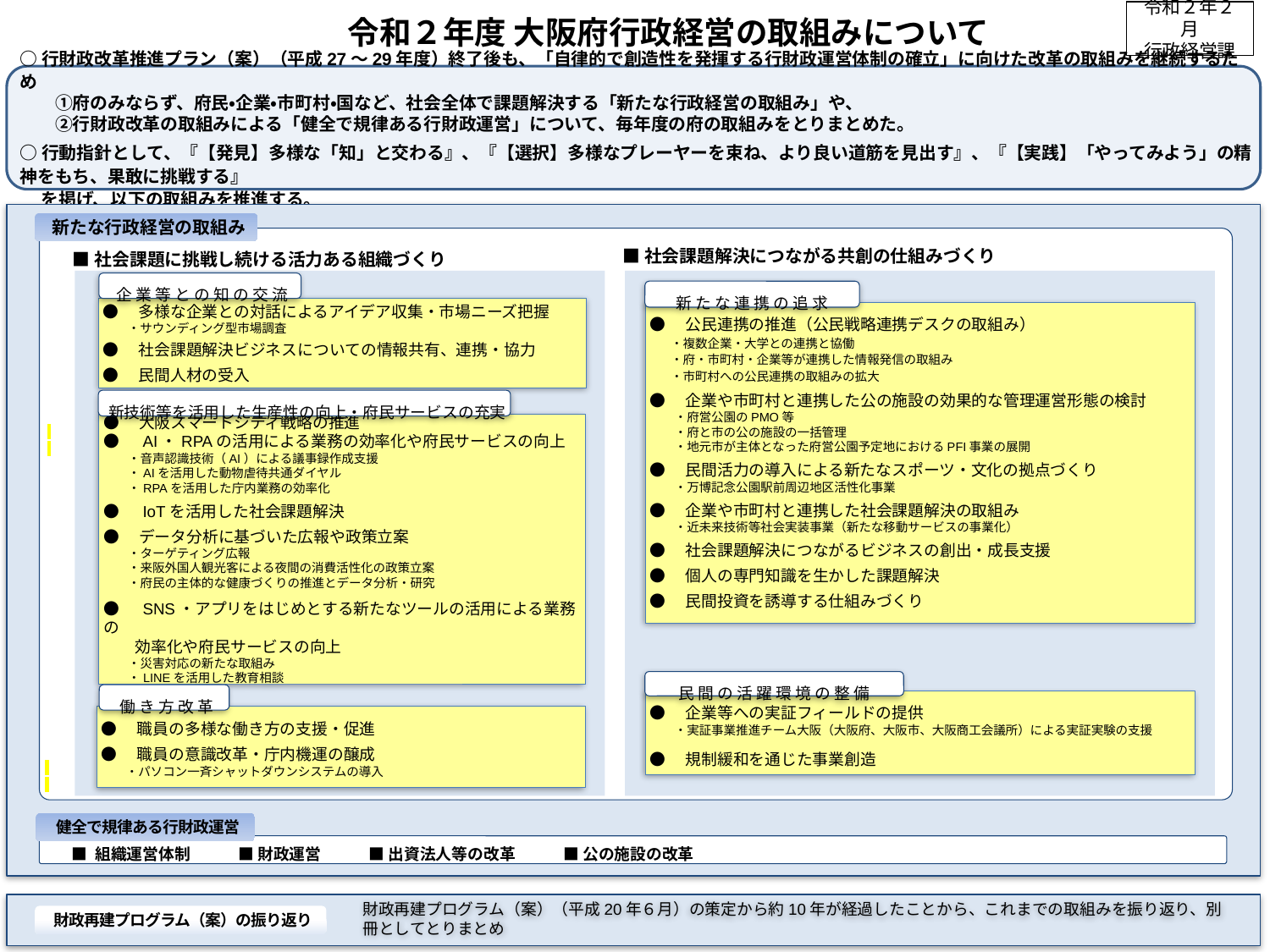

令和２年２月
行政経営課
令和２年度 大阪府行政経営の取組みについて

○行財政改革推進プラン（案）（平成27～29年度）終了後も、「自律的で創造性を発揮する行財政運営体制の確立」に向けた改革の取組みを継続するため
　　①府のみならず、府民・企業・市町村・国など、社会全体で課題解決する「新たな行政経営の取組み」や、
　　②行財政改革の取組みによる「健全で規律ある行財政運営」について、毎年度の府の取組みをとりまとめた。

○行動指針として、『【発見】多様な「知」と交わる』、『【選択】多様なプレーヤーを束ね、より良い道筋を見出す』、『【実践】「やってみよう」の精神をもち、果敢に挑戦する』
　 を掲げ、以下の取組みを推進する。

新たな行政経営の取組み

■社会課題に挑戦し続ける活力ある組織づくり
■社会課題解決につながる共創の仕組みづくり

新 た な 連 携 の 追 求
●　公民連携の推進（公民戦略連携デスクの取組み）
　  ・複数企業・大学との連携と協働
　  ・府・市町村・企業等が連携した情報発信の取組み
　  ・市町村への公民連携の取組みの拡大

●　企業や市町村と連携した公の施設の効果的な管理運営形態の検討
　　・府営公園のPMO等
　　・府と市の公の施設の一括管理
　　・地元市が主体となった府営公園予定地におけるPFI事業の展開

●　民間活力の導入による新たなスポーツ・文化の拠点づくり
　　・万博記念公園駅前周辺地区活性化事業

●　企業や市町村と連携した社会課題解決の取組み
　　・近未来技術等社会実装事業（新たな移動サービスの事業化）

●　社会課題解決につながるビジネスの創出・成長支援

●　個人の専門知識を生かした課題解決

●　民間投資を誘導する仕組みづくり
民 間 の 活 躍 環 境 の 整 備

●　企業等への実証フィールドの提供
　　・実証事業推進チーム大阪（大阪府、大阪市、大阪商工会議所）による実証実験の支援

●　規制緩和を通じた事業創造
企 業 等 と の 知 の 交 流
●　多様な企業との対話によるアイデア収集・市場ニーズ把握
　　・サウンディング型市場調査

●　社会課題解決ビジネスについての情報共有、連携・協力

●　民間人材の受入
新技術等を活用した生産性の向上・府民サービスの充実
●　大阪スマートシティ戦略の推進
●　AI・RPAの活用による業務の効率化や府民サービスの向上
　　・音声認識技術（AI）による議事録作成支援
　　・AIを活用した動物虐待共通ダイヤル
　　・RPAを活用した庁内業務の効率化

●　IoTを活用した社会課題解決

●　データ分析に基づいた広報や政策立案
　　・ターゲティング広報
　　・来阪外国人観光客による夜間の消費活性化の政策立案
　　・府民の主体的な健康づくりの推進とデータ分析・研究

●　SNS・アプリをはじめとする新たなツールの活用による業務の
　　効率化や府民サービスの向上
　　・災害対応の新たな取組み
　　・LINEを活用した教育相談

●　職員の多様な働き方の支援・促進

●　職員の意識改革・庁内機運の醸成
　　・パソコン一斉シャットダウンシステムの導入
働 き 方 改 革

健全で規律ある行財政運営

■ 組織運営体制　　　■ 財政運営　　　■ 出資法人等の改革　　　■ 公の施設の改革

財政再建プログラム（案）（平成20年６月）の策定から約10年が経過したことから、これまでの取組みを振り返り、別冊としてとりまとめ
財政再建プログラム（案）の振り返り